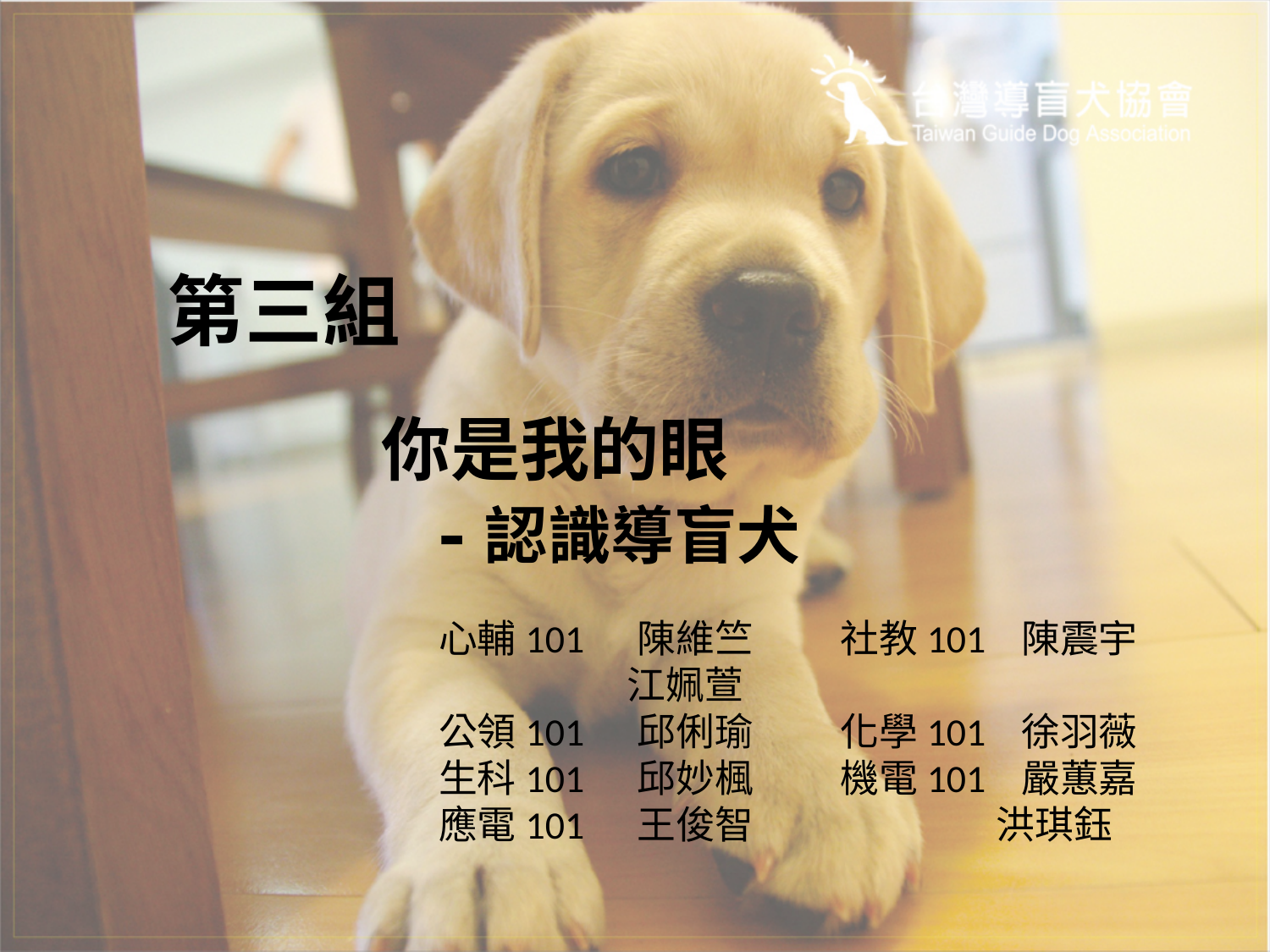

第三組
# 你是我的眼 -認識導盲犬
心輔101     陳維竺          社教101   陳震宇
	      江姵萱
公領101     邱俐瑜          化學101   徐羽薇
生科101     邱妙楓          機電101   嚴蕙嘉
應電101     王俊智                            洪琪鈺